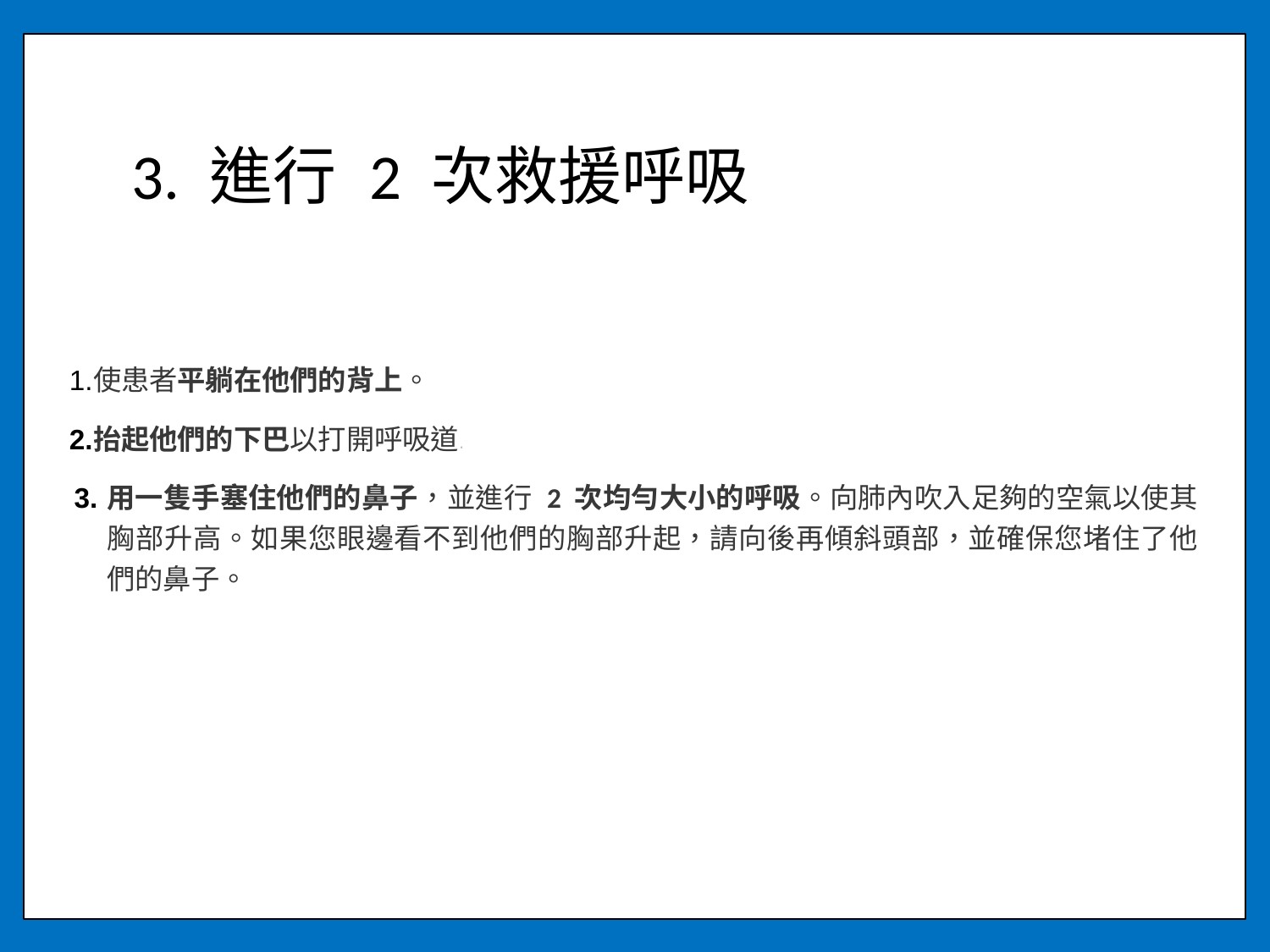

# 3. 進行 2 次救援呼吸
使患者平躺在他們的背上。
抬起他們的下巴以打開呼吸道。
用一隻手塞住他們的鼻子，並進行 2 次均勻大小的呼吸。向肺內吹入足夠的空氣以使其胸部升高。如果您眼邊看不到他們的胸部升起，請向後再傾斜頭部，並確保您堵住了他們的鼻子。